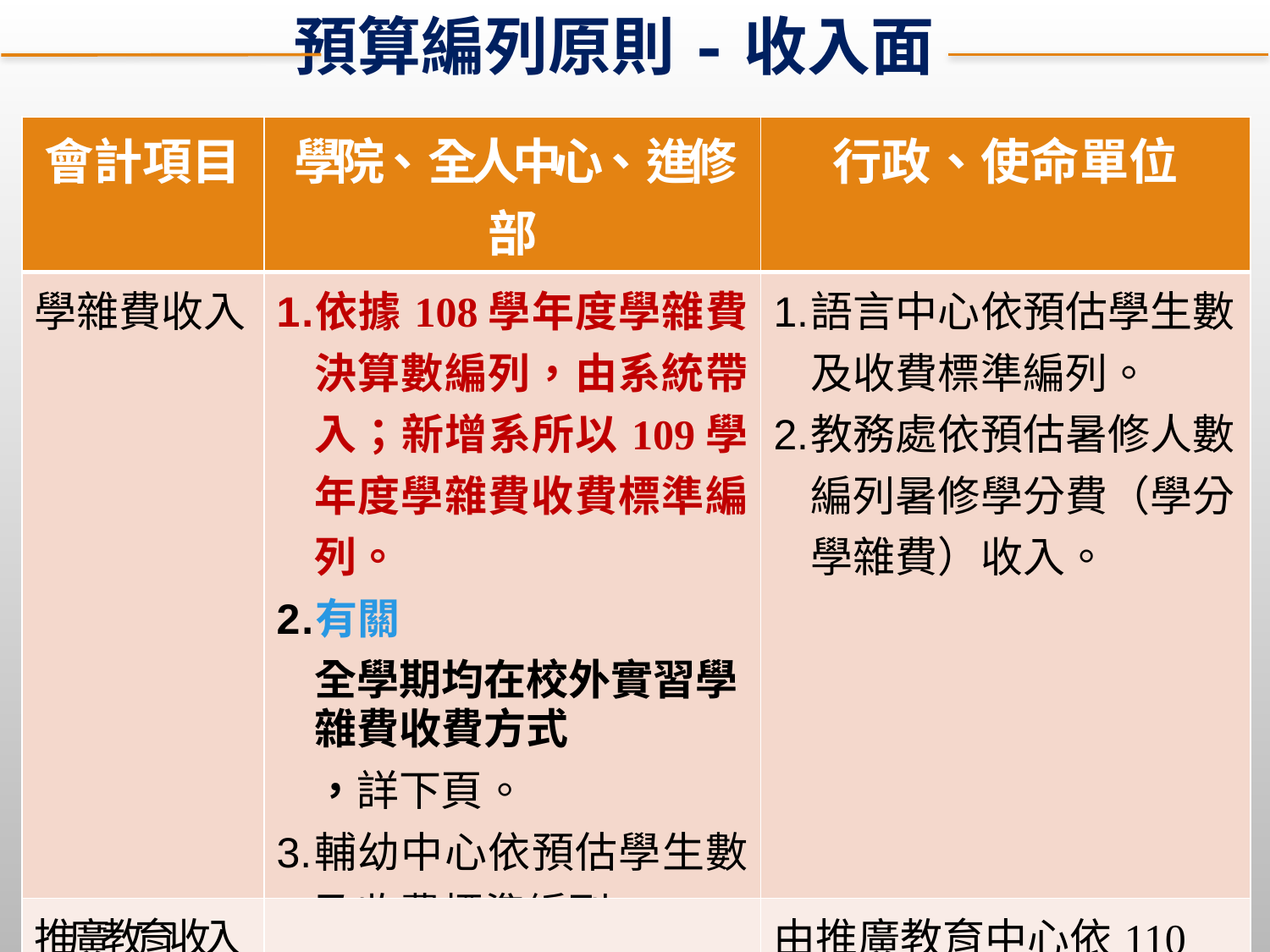

預算編列原則-收入面
| 會計項目 | 學院、全人中心、進修部 | 行政、使命單位 |
| --- | --- | --- |
| 學雜費收入 | 依據108學年度學雜費決算數編列，由系統帶入；新增系所以109學年度學雜費收費標準編列。 有關全學期均在校外實習學雜費收費方式，詳下頁。 輔幼中心依預估學生數及收費標準編列。 | 語言中心依預估學生數及收費標準編列。 教務處依預估暑修人數編列暑修學分費（學分學雜費）收入。 |
| 推廣教育收入 |  | 由推廣教育中心依110學年度展業規劃估算。 |
| 產學合作收入 | 各業務單位預估110學年度與政府機關、事業機構、民間團體、學術研究機構等合作，所收取之費用。。 |  |